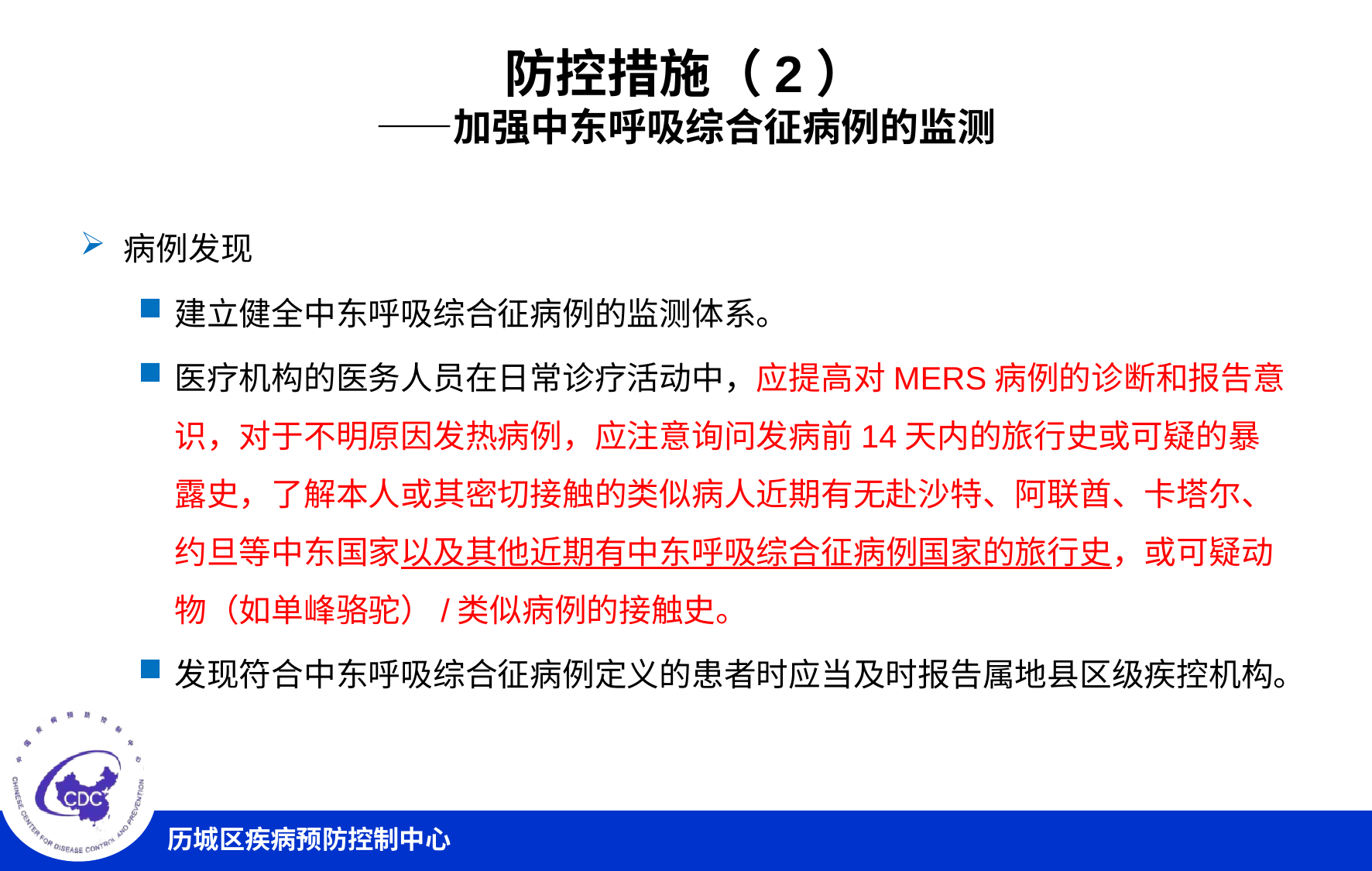

# 防控措施（2） ——加强中东呼吸综合征病例的监测
病例发现
建立健全中东呼吸综合征病例的监测体系。
医疗机构的医务人员在日常诊疗活动中，应提高对MERS病例的诊断和报告意识，对于不明原因发热病例，应注意询问发病前14天内的旅行史或可疑的暴露史，了解本人或其密切接触的类似病人近期有无赴沙特、阿联酋、卡塔尔、约旦等中东国家以及其他近期有中东呼吸综合征病例国家的旅行史，或可疑动物（如单峰骆驼）/类似病例的接触史。
发现符合中东呼吸综合征病例定义的患者时应当及时报告属地县区级疾控机构。